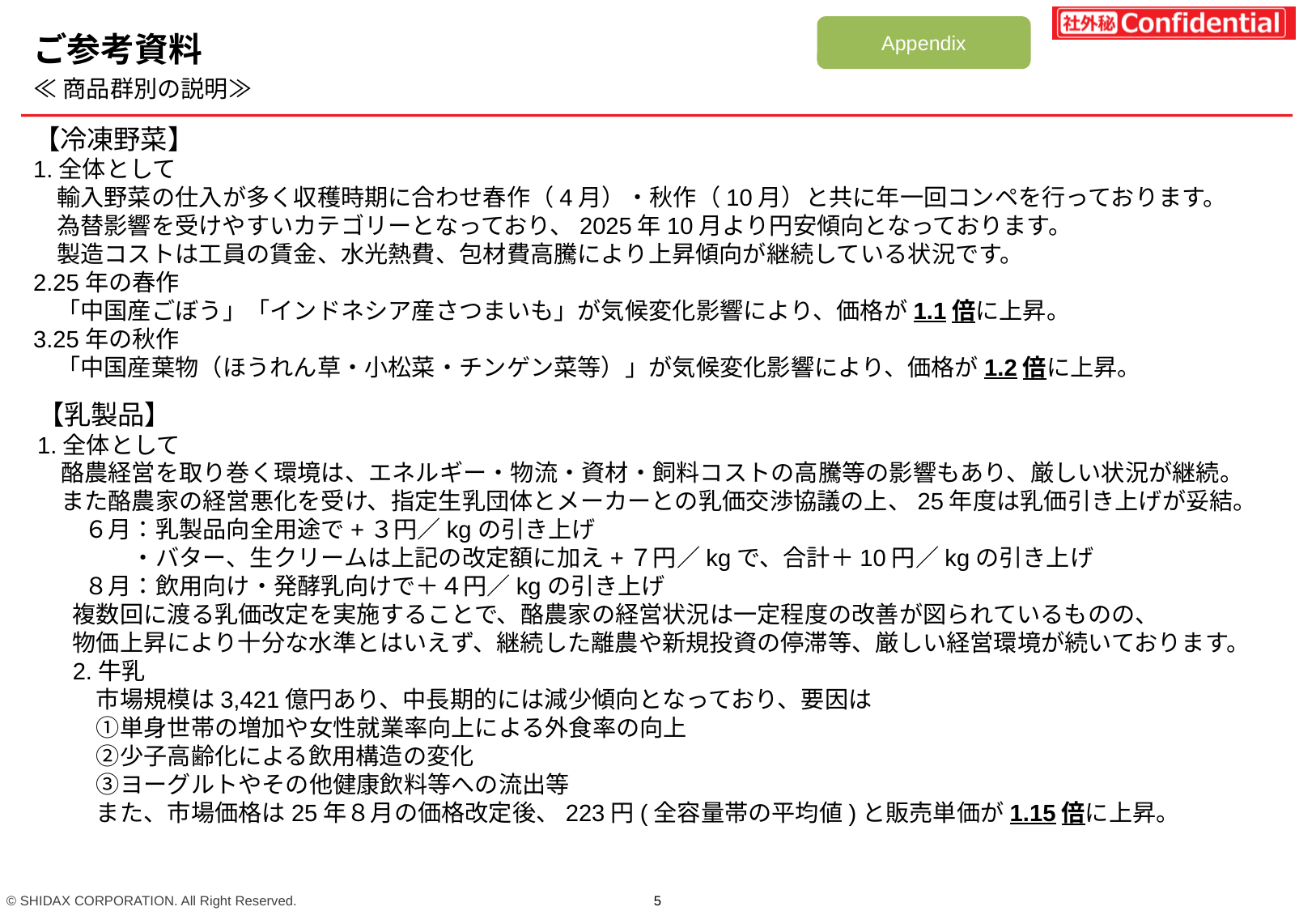

Appendix
ご参考資料
≪商品群別の説明≫
【冷凍野菜】
1.全体として
　輸入野菜の仕入が多く収穫時期に合わせ春作（4月）・秋作（10月）と共に年一回コンペを行っております。
　為替影響を受けやすいカテゴリーとなっており、2025年10月より円安傾向となっております。
　製造コストは工員の賃金、水光熱費、包材費高騰により上昇傾向が継続している状況です。
2.25年の春作
　「中国産ごぼう」「インドネシア産さつまいも」が気候変化影響により、価格が1.1倍に上昇。
3.25年の秋作
　「中国産葉物（ほうれん草・小松菜・チンゲン菜等）」が気候変化影響により、価格が1.2倍に上昇。
【乳製品】
1.全体として
　酪農経営を取り巻く環境は、エネルギー・物流・資材・飼料コストの高騰等の影響もあり、厳しい状況が継続。
　また酪農家の経営悪化を受け、指定生乳団体とメーカーとの乳価交渉協議の上、25年度は乳価引き上げが妥結。
　　６月：乳製品向全用途で+３円／kgの引き上げ
　　　　・バター、生クリームは上記の改定額に加え+７円／kgで、合計＋10円／kgの引き上げ
　　８月：飲用向け・発酵乳向けで＋４円／kgの引き上げ
複数回に渡る乳価改定を実施することで、酪農家の経営状況は一定程度の改善が図られているものの、
物価上昇により十分な水準とはいえず、継続した離農や新規投資の停滞等、厳しい経営環境が続いております。
2.牛乳
　市場規模は3,421億円あり、中長期的には減少傾向となっており、要因は
　①単身世帯の増加や女性就業率向上による外食率の向上
　②少子高齢化による飲用構造の変化
　③ヨーグルトやその他健康飲料等への流出等
　また、市場価格は25年８月の価格改定後、223円(全容量帯の平均値)と販売単価が1.15倍に上昇。